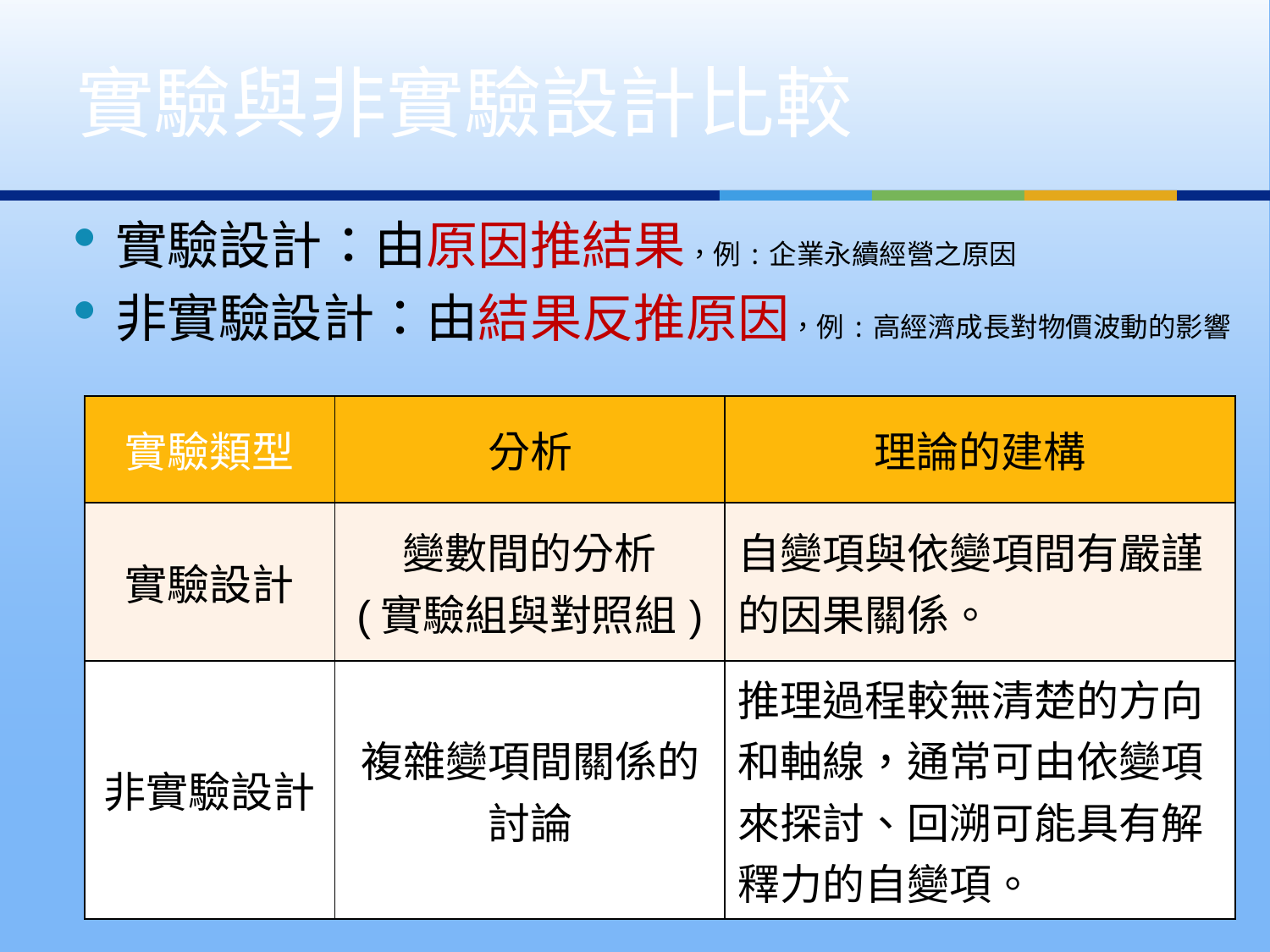

實驗與非實驗設計比較
實驗設計：由原因推結果，例:企業永續經營之原因
非實驗設計：由結果反推原因，例:高經濟成長對物價波動的影響
| 實驗類型 | 分析 | 理論的建構 |
| --- | --- | --- |
| 實驗設計 | 變數間的分析 (實驗組與對照組) | 自變項與依變項間有嚴謹的因果關係。 |
| 非實驗設計 | 複雜變項間關係的討論 | 推理過程較無清楚的方向和軸線，通常可由依變項來探討、回溯可能具有解釋力的自變項。 |
39